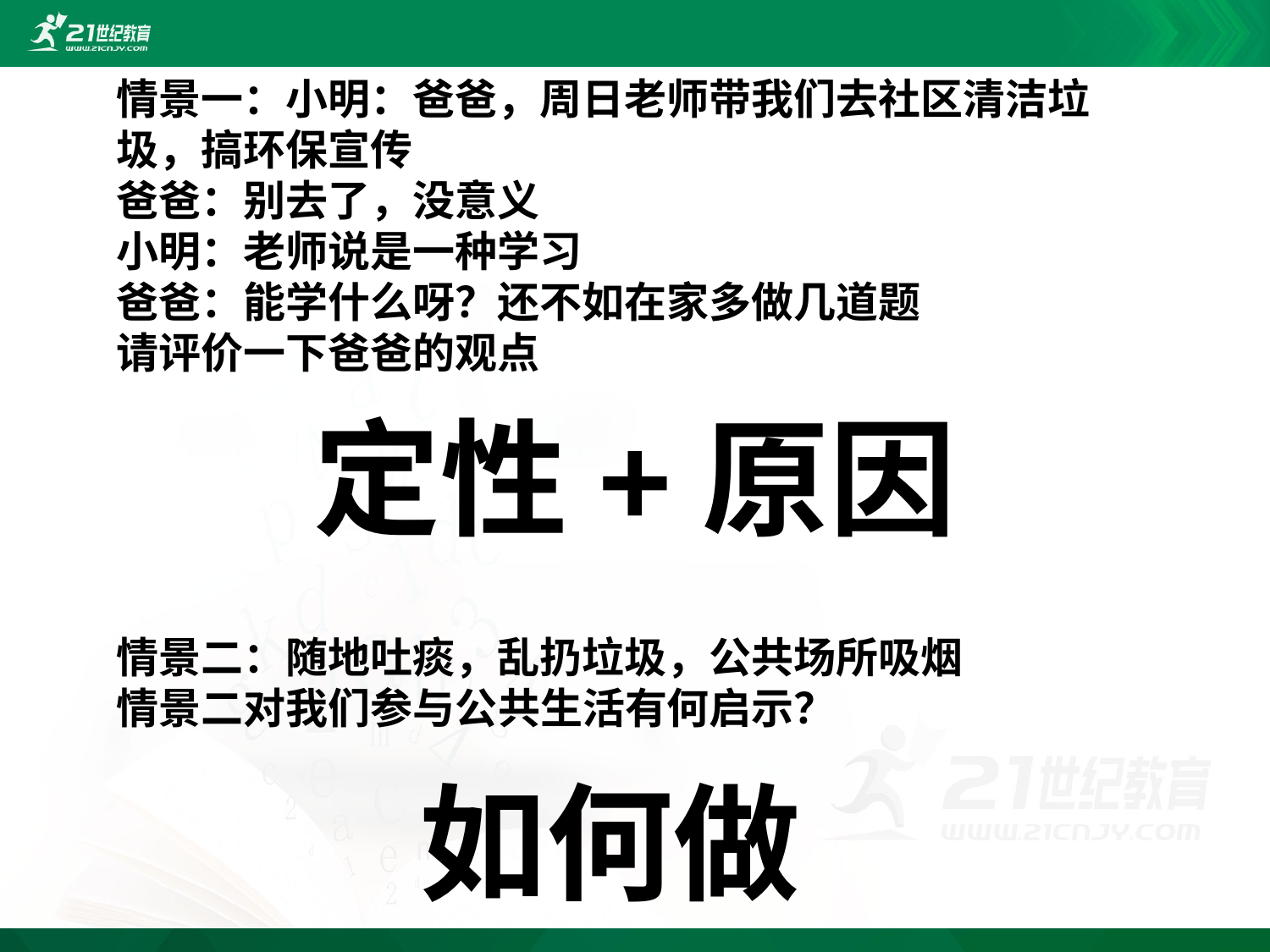

情景一：小明：爸爸，周日老师带我们去社区清洁垃圾，搞环保宣传
爸爸：别去了，没意义
小明：老师说是一种学习
爸爸：能学什么呀？还不如在家多做几道题
请评价一下爸爸的观点

情景二：随地吐痰，乱扔垃圾，公共场所吸烟
情景二对我们参与公共生活有何启示？
定性+原因
如何做